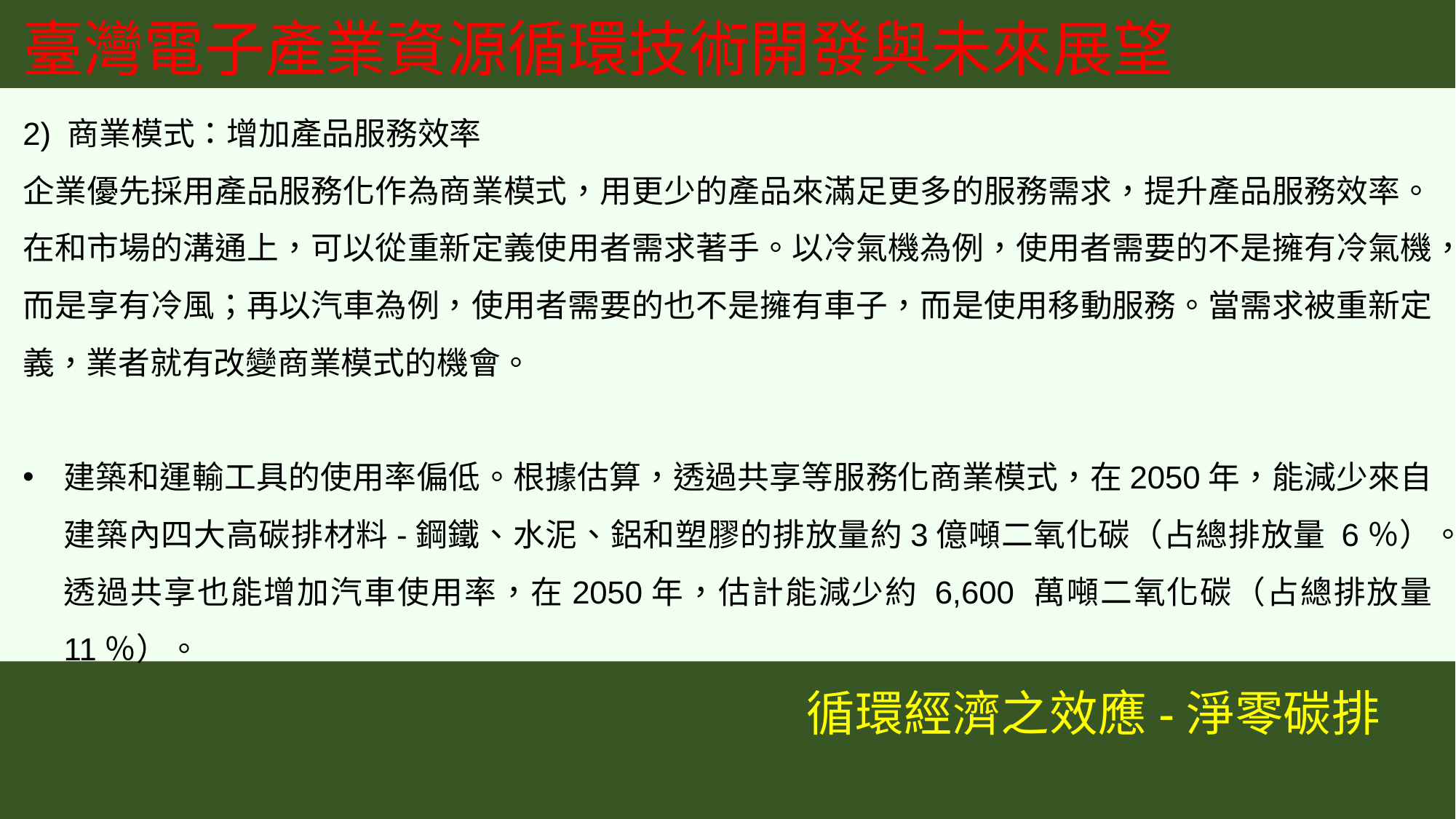

臺灣電子產業資源循環技術開發與未來展望
2) 商業模式：增加產品服務效率
企業優先採用產品服務化作為商業模式，用更少的產品來滿足更多的服務需求，提升產品服務效率。在和市場的溝通上，可以從重新定義使用者需求著手。以冷氣機為例，使用者需要的不是擁有冷氣機，而是享有冷風；再以汽車為例，使用者需要的也不是擁有車子，而是使用移動服務。當需求被重新定義，業者就有改變商業模式的機會。

建築和運輸工具的使用率偏低。根據估算，透過共享等服務化商業模式，在2050年，能減少來自建築內四大高碳排材料-鋼鐵、水泥、鋁和塑膠的排放量約3億噸二氧化碳（占總排放量 6％）。透過共享也能增加汽車使用率，在2050年，估計能減少約 6,600 萬噸二氧化碳（占總排放量 11％）。
循環經濟之效應-淨零碳排